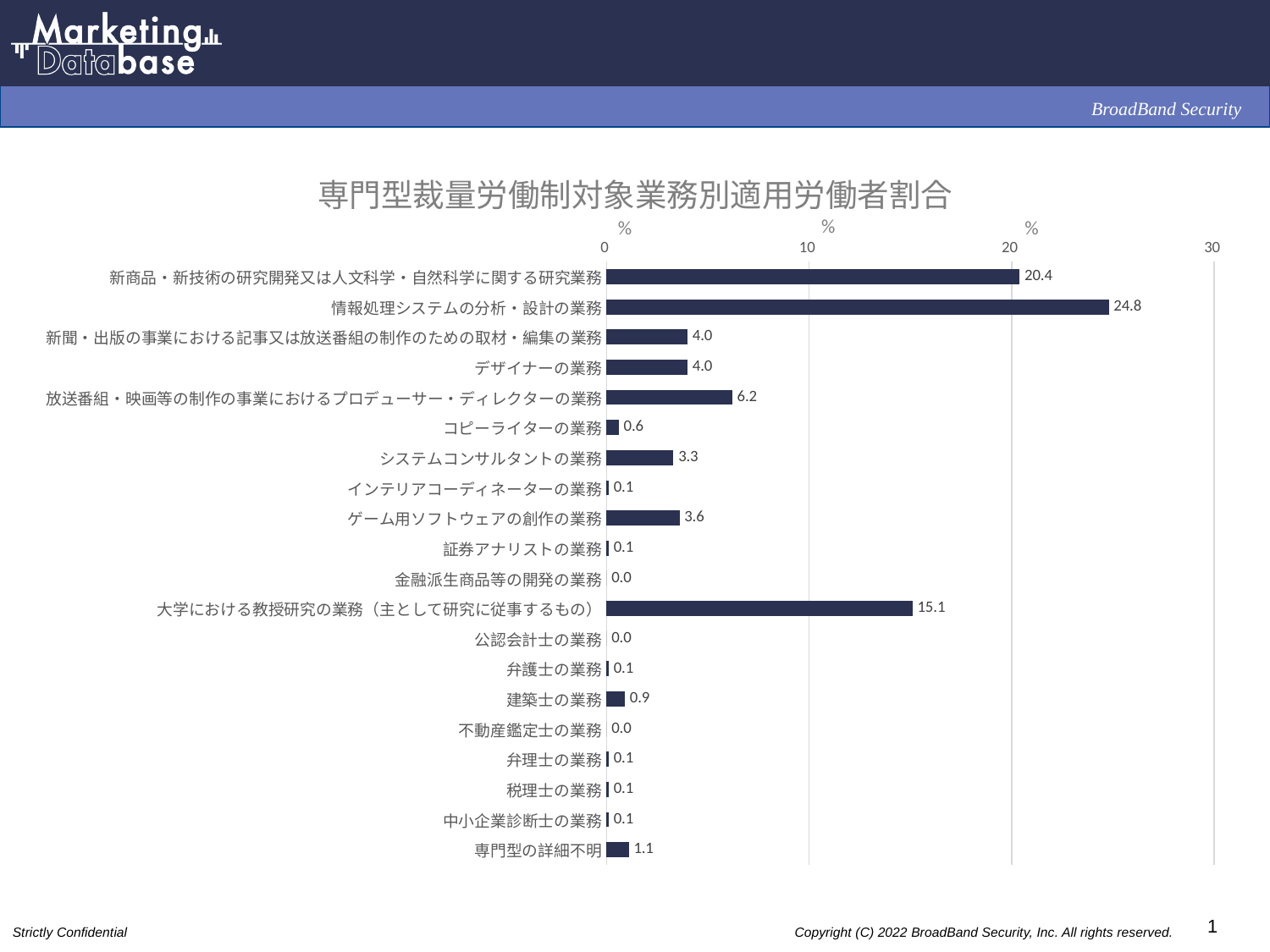

### Chart: 専門型裁量労働制対象業務別適用労働者割合

| Category |  |
|---|---|
| 新商品・新技術の研究開発又は人文科学・自然科学に関する研究業務 | 20.4 |
| 情報処理システムの分析・設計の業務 | 24.8 |
| 新聞・出版の事業における記事又は放送番組の制作のための取材・編集の業務 | 4.0 |
| デザイナーの業務 | 4.0 |
| 放送番組・映画等の制作の事業におけるプロデューサー・ディレクターの業務 | 6.2 |
| コピーライターの業務 | 0.6 |
| システムコンサルタントの業務 | 3.3 |
| インテリアコーディネーターの業務 | 0.1 |
| ゲーム用ソフトウェアの創作の業務 | 3.6 |
| 証券アナリストの業務 | 0.1 |
| 金融派生商品等の開発の業務 | 0.0 |
| 大学における教授研究の業務（主として研究に従事するもの） | 15.1 |
| 公認会計士の業務 | 0.0 |
| 弁護士の業務 | 0.1 |
| 建築士の業務 | 0.9 |
| 不動産鑑定士の業務 | 0.0 |
| 弁理士の業務 | 0.1 |
| 税理士の業務 | 0.1 |
| 中小企業診断士の業務 | 0.1 |
| 専門型の詳細不明 | 1.1 |